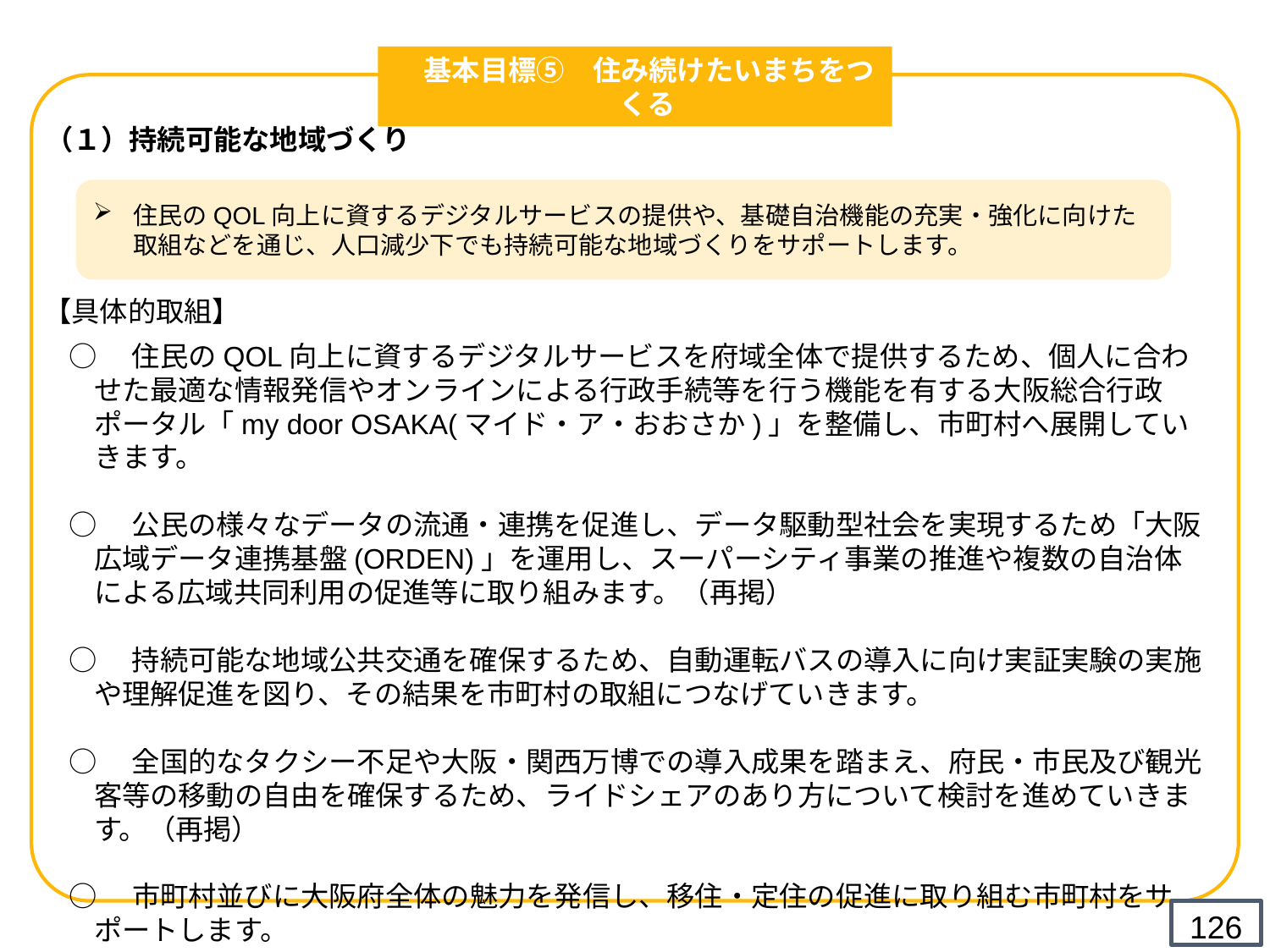

基本目標⑤　住み続けたいまちをつくる

（１）持続可能な地域づくり
住民のQOL向上に資するデジタルサービスの提供や、基礎自治機能の充実・強化に向けた取組などを通じ、人口減少下でも持続可能な地域づくりをサポートします。
【具体的取組】
○　住民のQOL向上に資するデジタルサービスを府域全体で提供するため、個人に合わせた最適な情報発信やオンラインによる行政手続等を行う機能を有する大阪総合行政ポータル「my door OSAKA(マイド・ア・おおさか)」を整備し、市町村へ展開していきます。

○　公民の様々なデータの流通・連携を促進し、データ駆動型社会を実現するため「大阪広域データ連携基盤(ORDEN)」を運用し、スーパーシティ事業の推進や複数の自治体による広域共同利用の促進等に取り組みます。（再掲）

○　持続可能な地域公共交通を確保するため、自動運転バスの導入に向け実証実験の実施や理解促進を図り、その結果を市町村の取組につなげていきます。

○　全国的なタクシー不足や大阪・関西万博での導入成果を踏まえ、府民・市民及び観光客等の移動の自由を確保するため、ライドシェアのあり方について検討を進めていきます。（再掲）

○　市町村並びに大阪府全体の魅力を発信し、移住・定住の促進に取り組む市町村をサポートします。
126